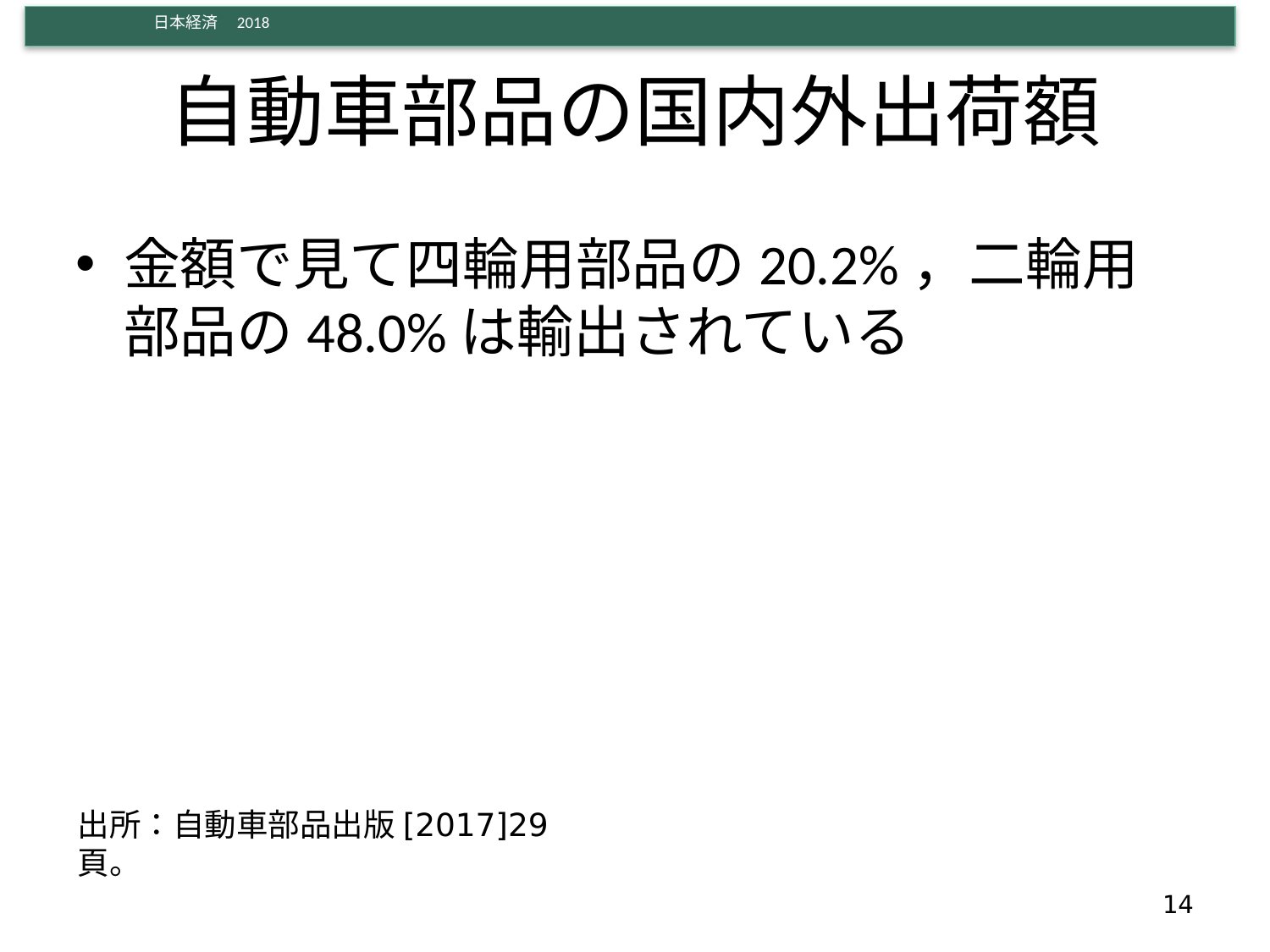

# 自動車部品の国内外出荷額
金額で見て四輪用部品の20.2%，二輪用部品の48.0%は輸出されている
出所：自動車部品出版[2017]29頁。
14